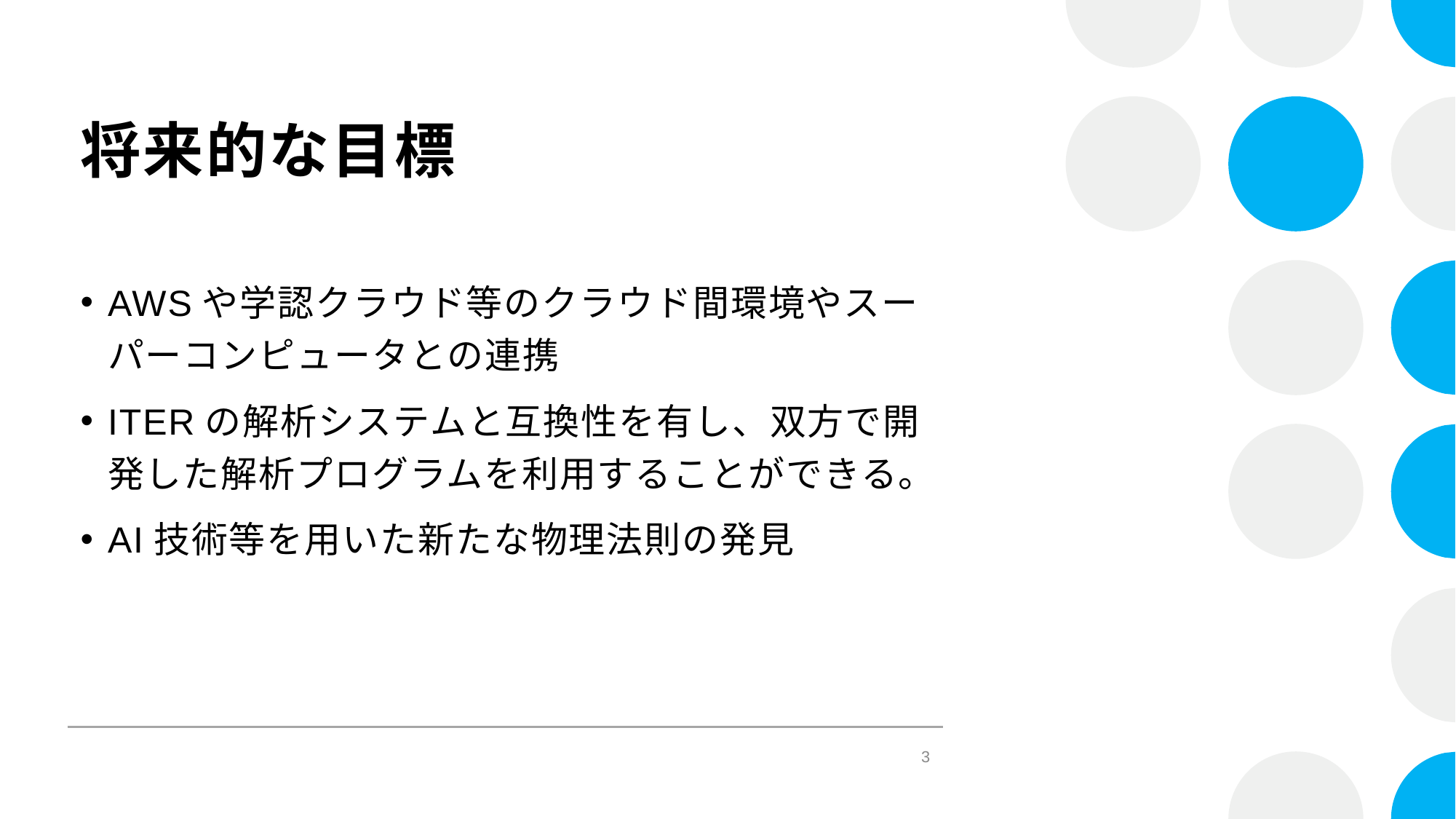

# 将来的な目標
AWSや学認クラウド等のクラウド間環境やスーパーコンピュータとの連携
ITERの解析システムと互換性を有し、双方で開発した解析プログラムを利用することができる。
AI技術等を用いた新たな物理法則の発見

3